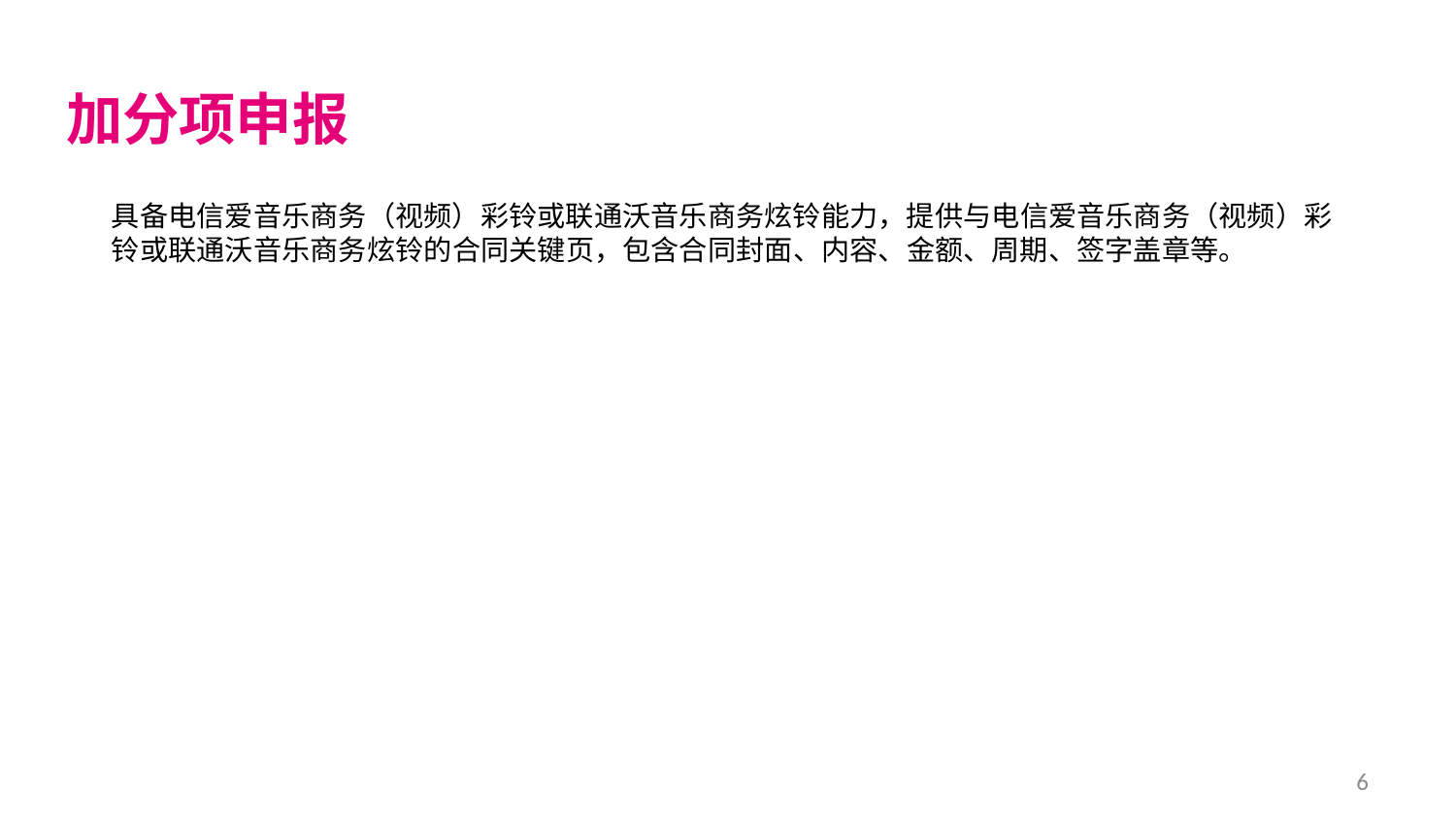

加分项申报
具备电信爱音乐商务（视频）彩铃或联通沃音乐商务炫铃能力，提供与电信爱音乐商务（视频）彩铃或联通沃音乐商务炫铃的合同关键页，包含合同封面、内容、金额、周期、签字盖章等。
6